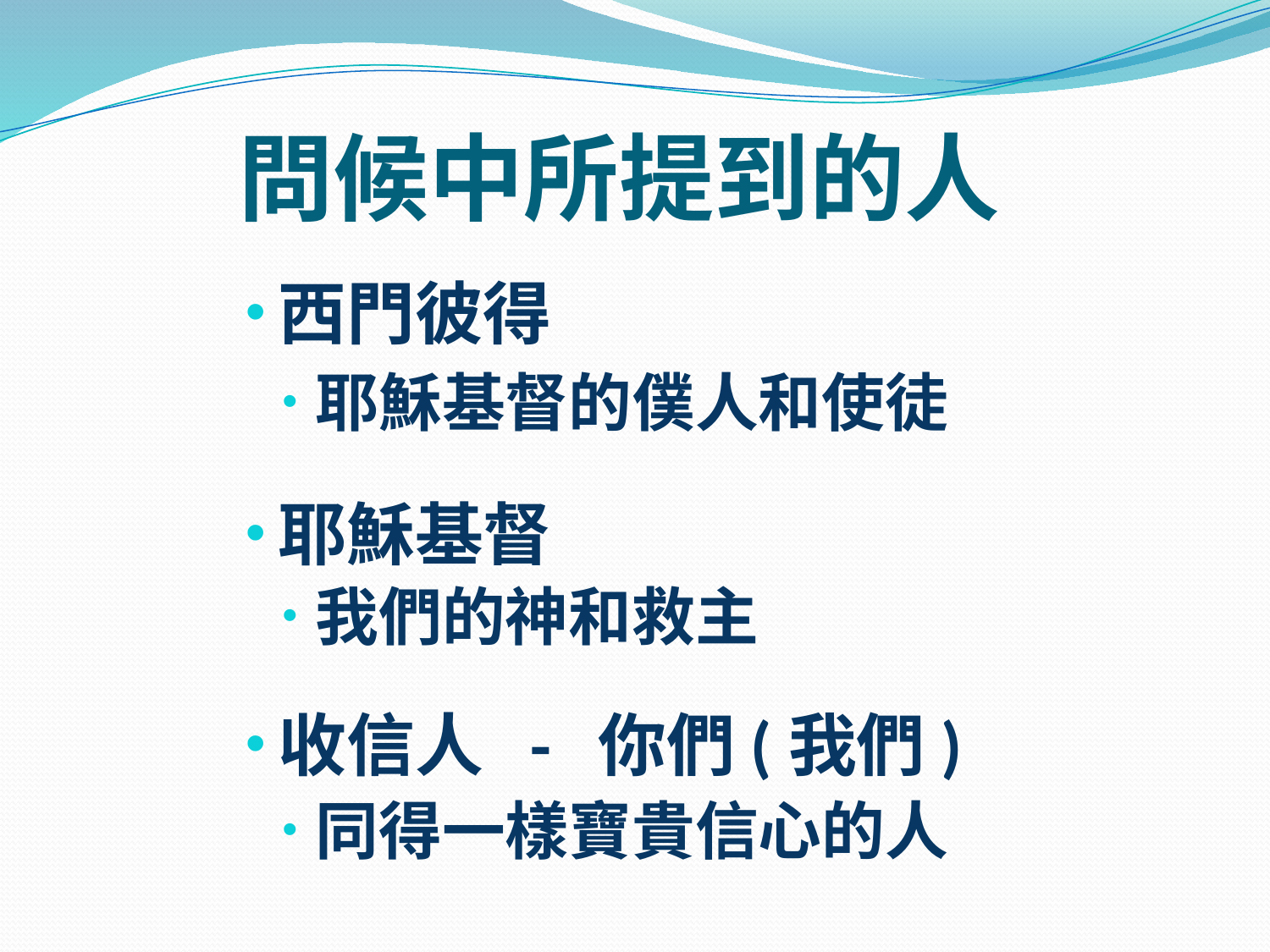

# 問候中所提到的人
西門彼得
耶穌基督的僕人和使徒

耶穌基督
我們的神和救主

收信人  -  你們(我們)
同得一樣寶貴信心的人